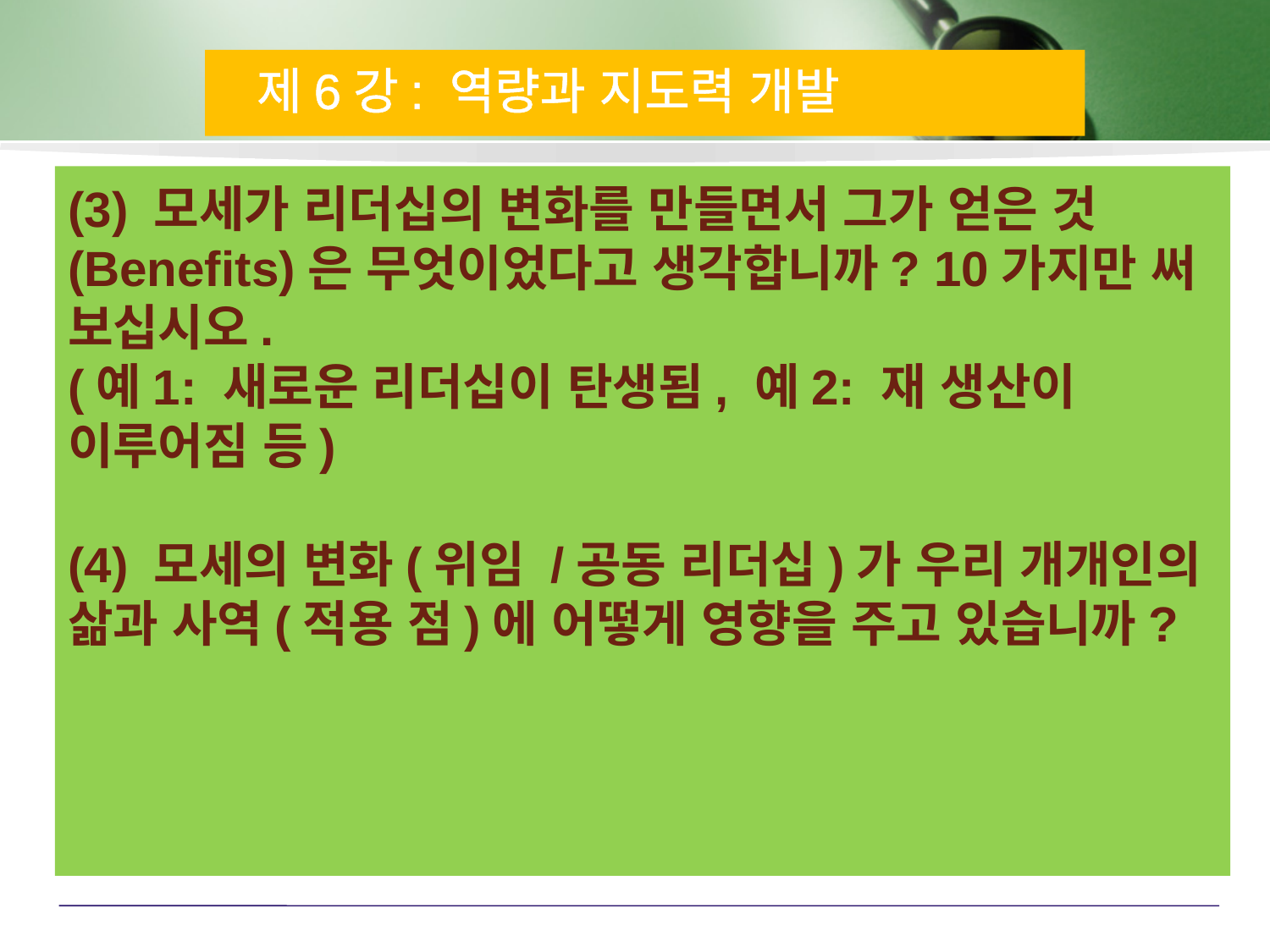

제6강: 역량과 지도력 개발
(3) 모세가 리더십의 변화를 만들면서 그가 얻은 것(Benefits)은 무엇이었다고 생각합니까? 10가지만 써 보십시오.
(예1: 새로운 리더십이 탄생됨, 예2: 재 생산이 이루어짐 등)
(4) 모세의 변화(위임 /공동 리더십)가 우리 개개인의 삶과 사역(적용 점)에 어떻게 영향을 주고 있습니까?